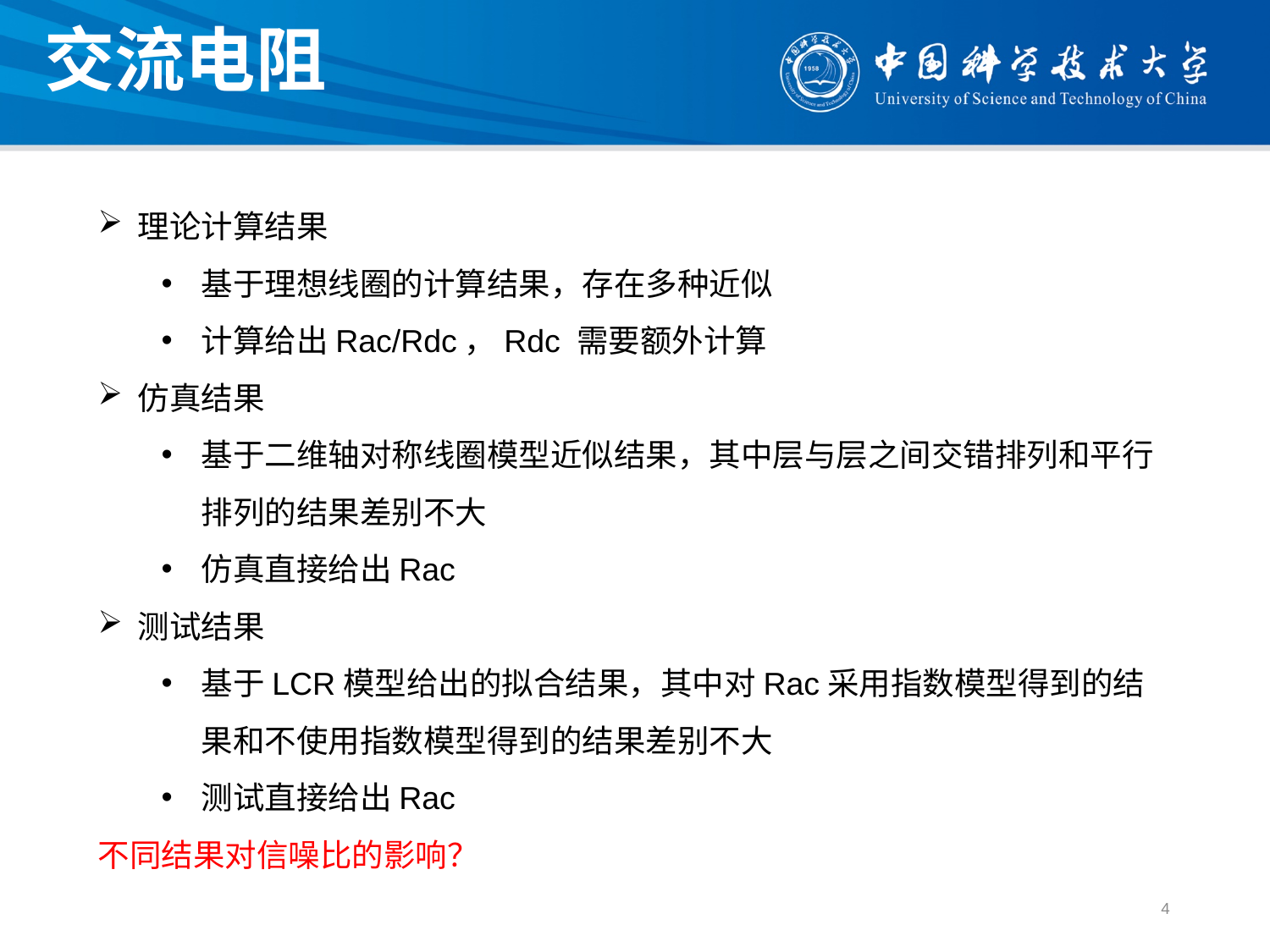

交流电阻
理论计算结果
基于理想线圈的计算结果，存在多种近似
计算给出Rac/Rdc，Rdc 需要额外计算
仿真结果
基于二维轴对称线圈模型近似结果，其中层与层之间交错排列和平行排列的结果差别不大
仿真直接给出Rac
测试结果
基于LCR模型给出的拟合结果，其中对Rac采用指数模型得到的结果和不使用指数模型得到的结果差别不大
测试直接给出Rac
不同结果对信噪比的影响？
4